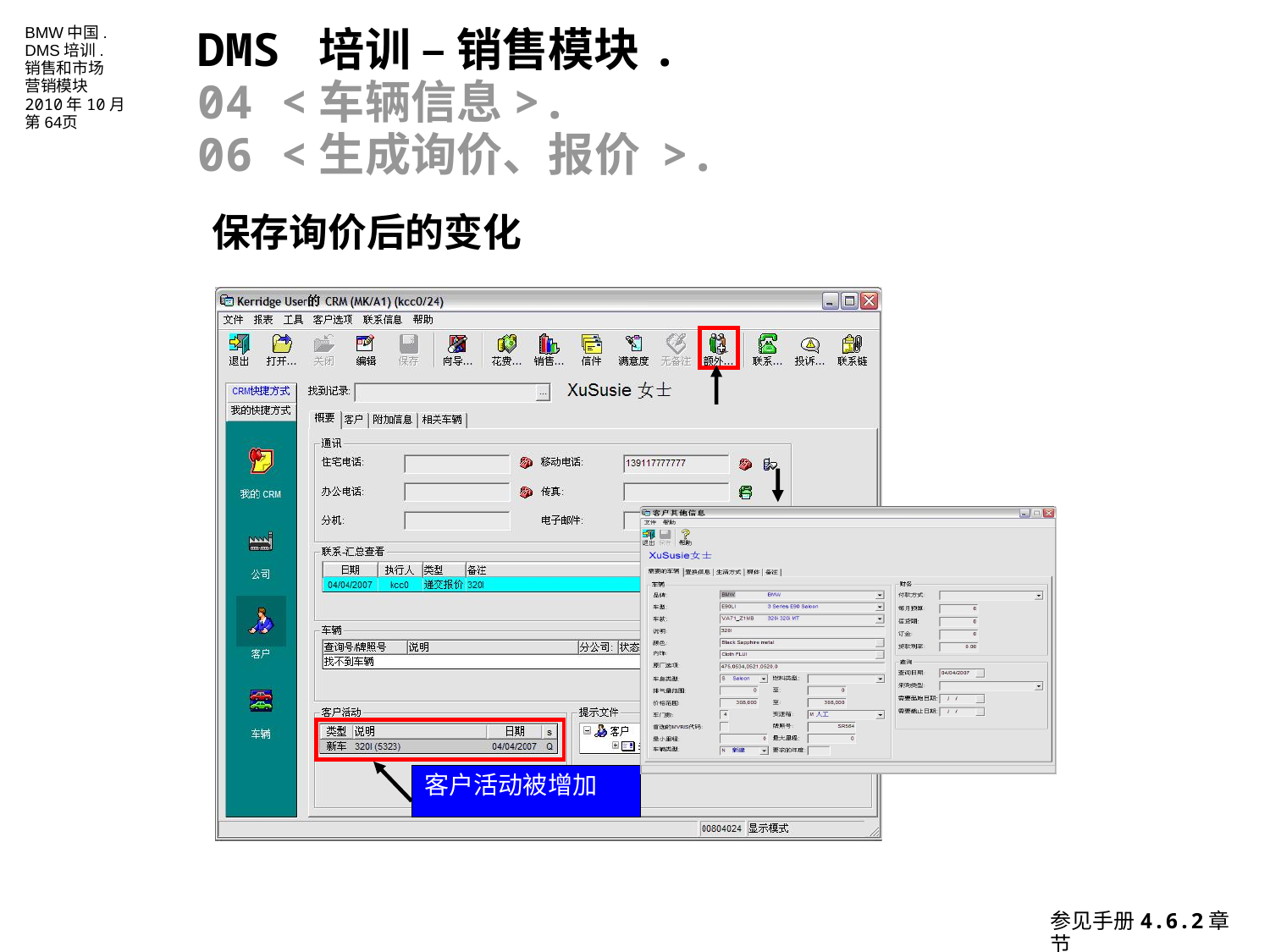

DMS 培训 – 销售模块.
04 <车辆信息>.
06 <生成询价、报价 >.
保存询价后的变化

客户活动被增加
客户额外信息-需要的车辆
客户额外信息-需要的车辆
参见手册4.6.2章节